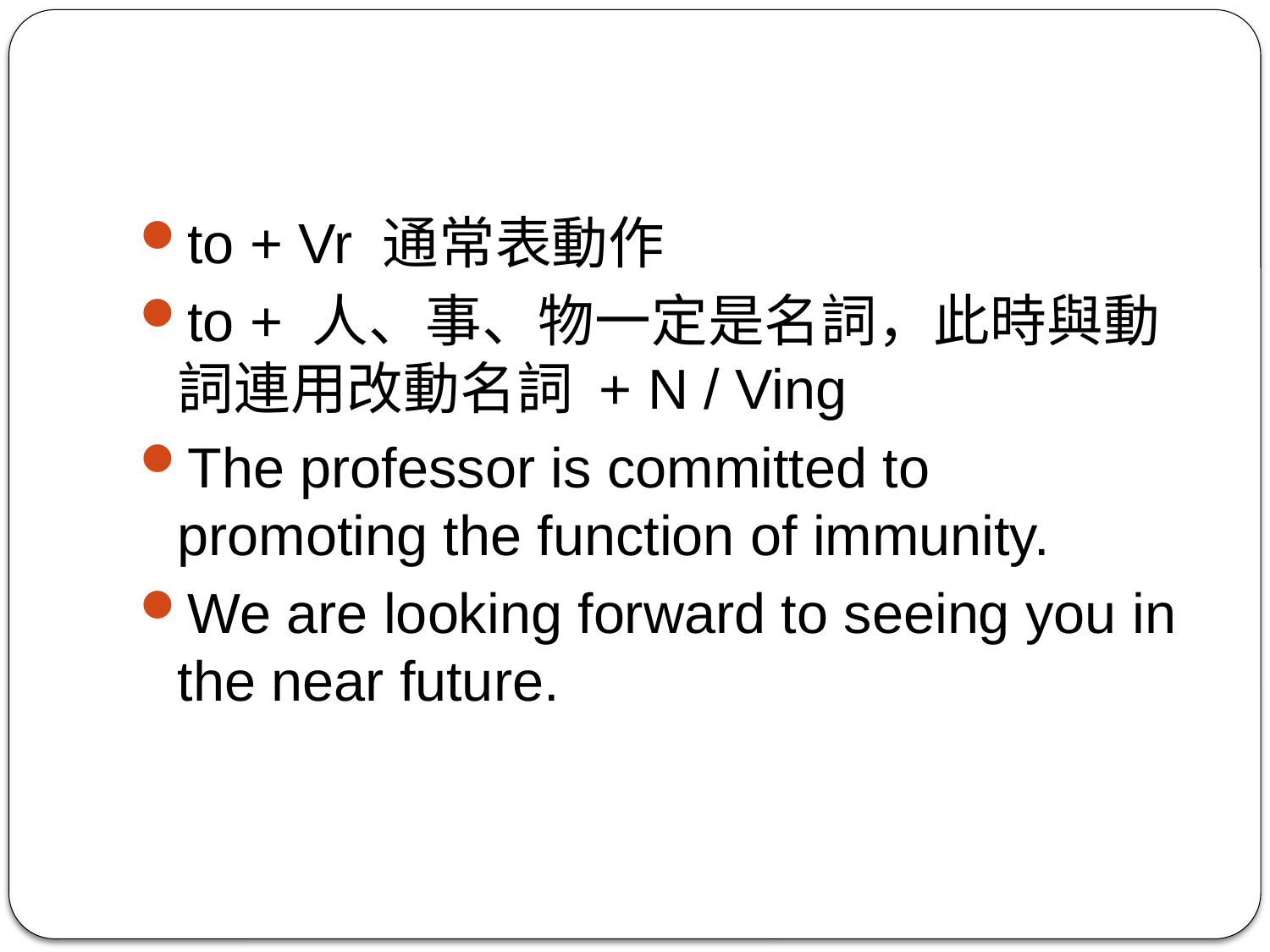

#
to + Vr 通常表動作
to + 人、事、物一定是名詞，此時與動詞連用改動名詞 + N / Ving
The professor is committed to promoting the function of immunity.
We are looking forward to seeing you in the near future.